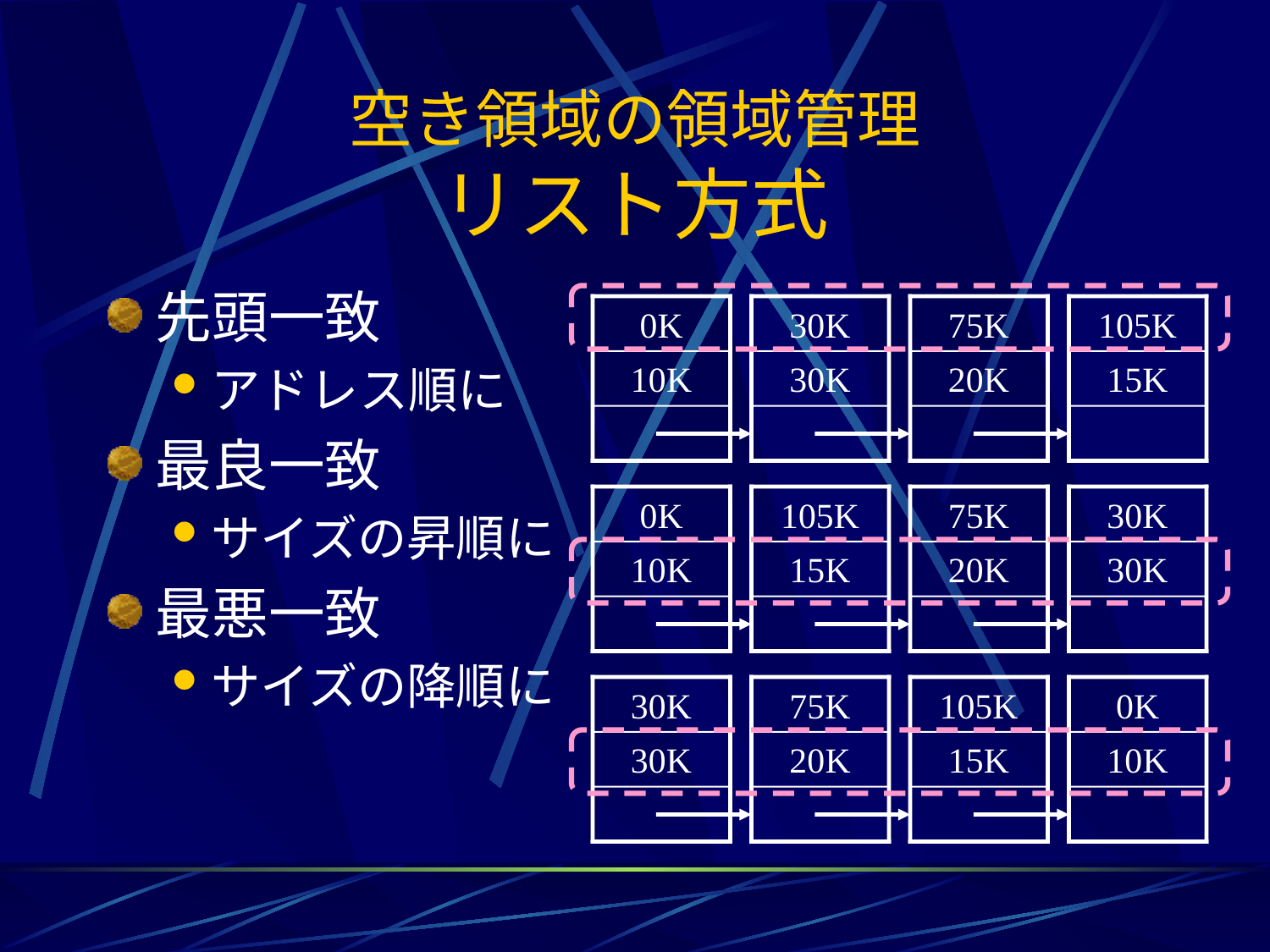

# 空き領域の領域管理 リスト方式
先頭一致
アドレス順に
最良一致
サイズの昇順に
最悪一致
サイズの降順に

0K

30K

75K

105K

10K

30K

20K

15K

0K

105K

75K

30K

10K

15K

20K

30K

30K

75K

105K

0K

30K

20K

15K

10K